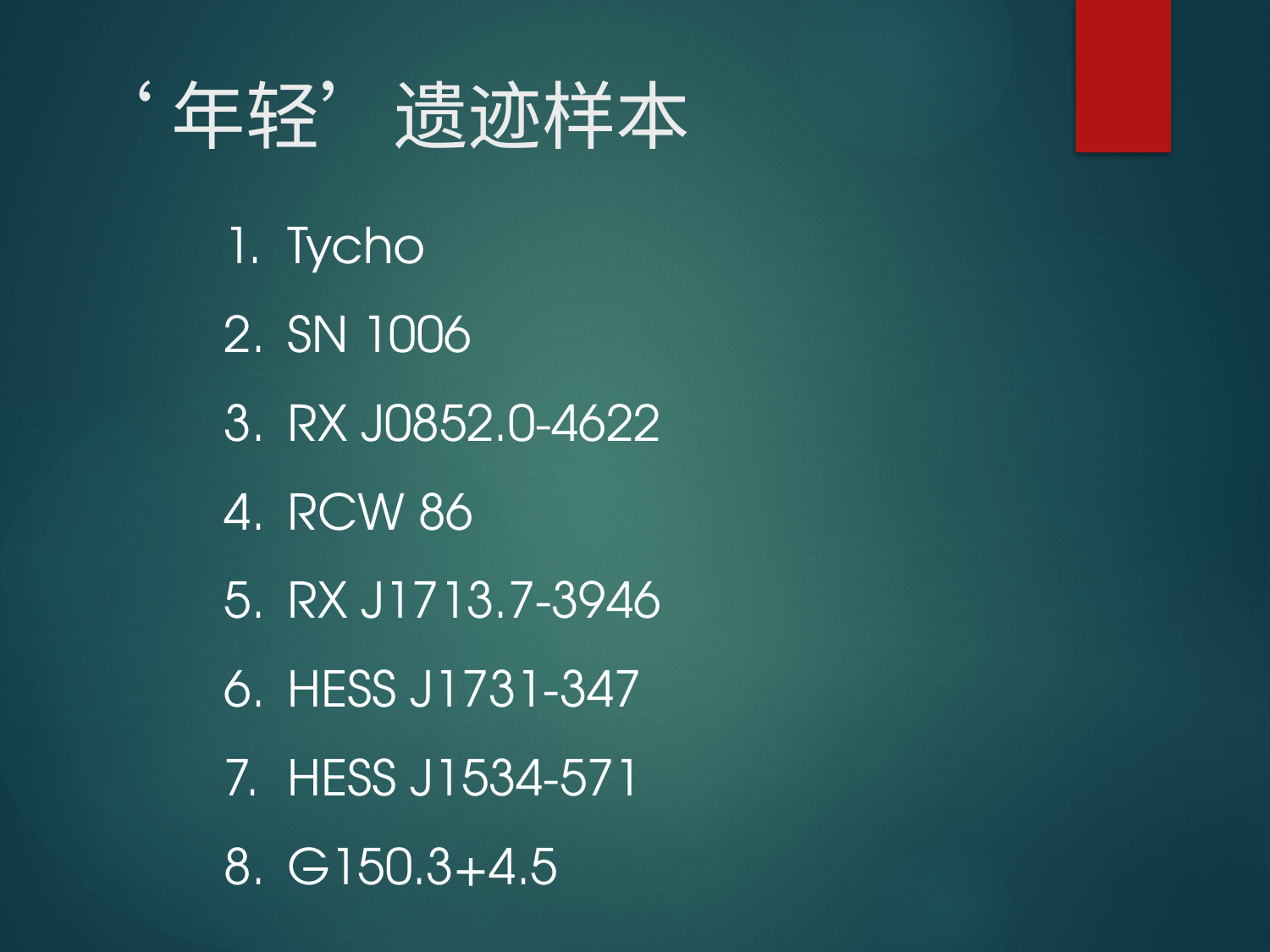

# ‘年轻’遗迹样本
Tycho
SN 1006
RX J0852.0-4622
RCW 86
RX J1713.7-3946
HESS J1731-347
HESS J1534-571
G150.3+4.5